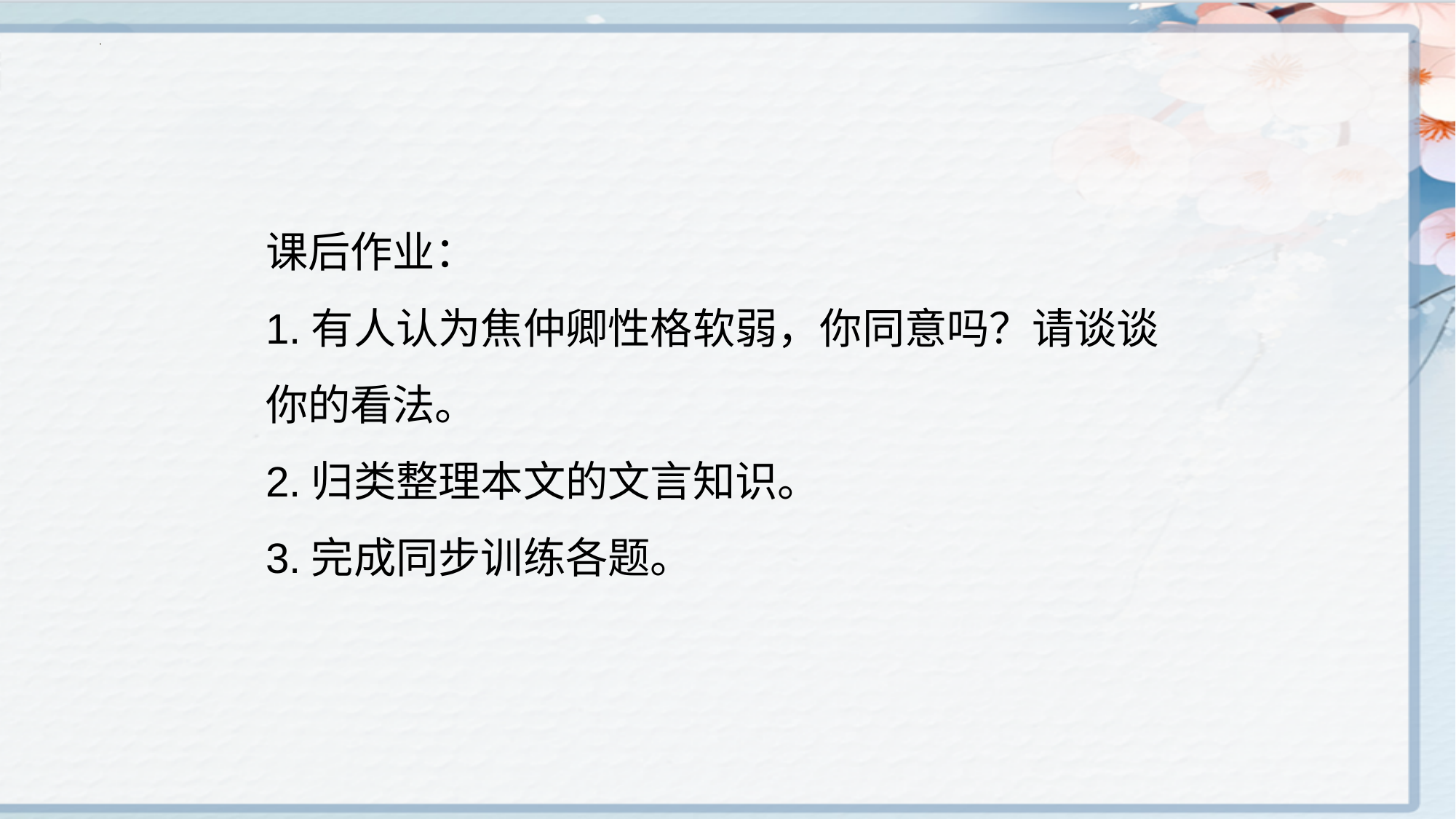

课后作业：
1.有人认为焦仲卿性格软弱，你同意吗？请谈谈你的看法。
2.归类整理本文的文言知识。
3.完成同步训练各题。